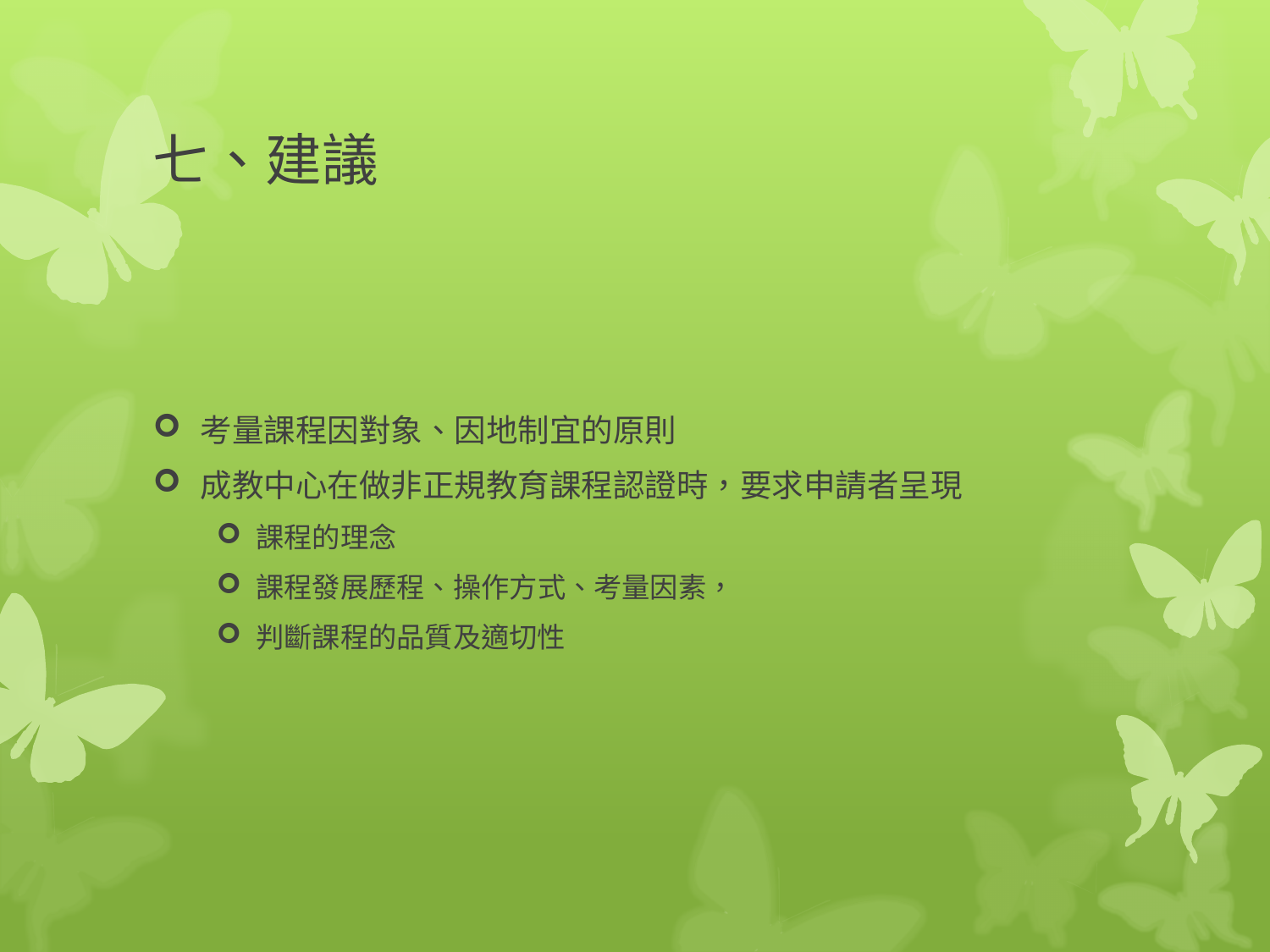

# 七、建議
考量課程因對象、因地制宜的原則
成教中心在做非正規教育課程認證時，要求申請者呈現
課程的理念
課程發展歷程、操作方式、考量因素，
判斷課程的品質及適切性